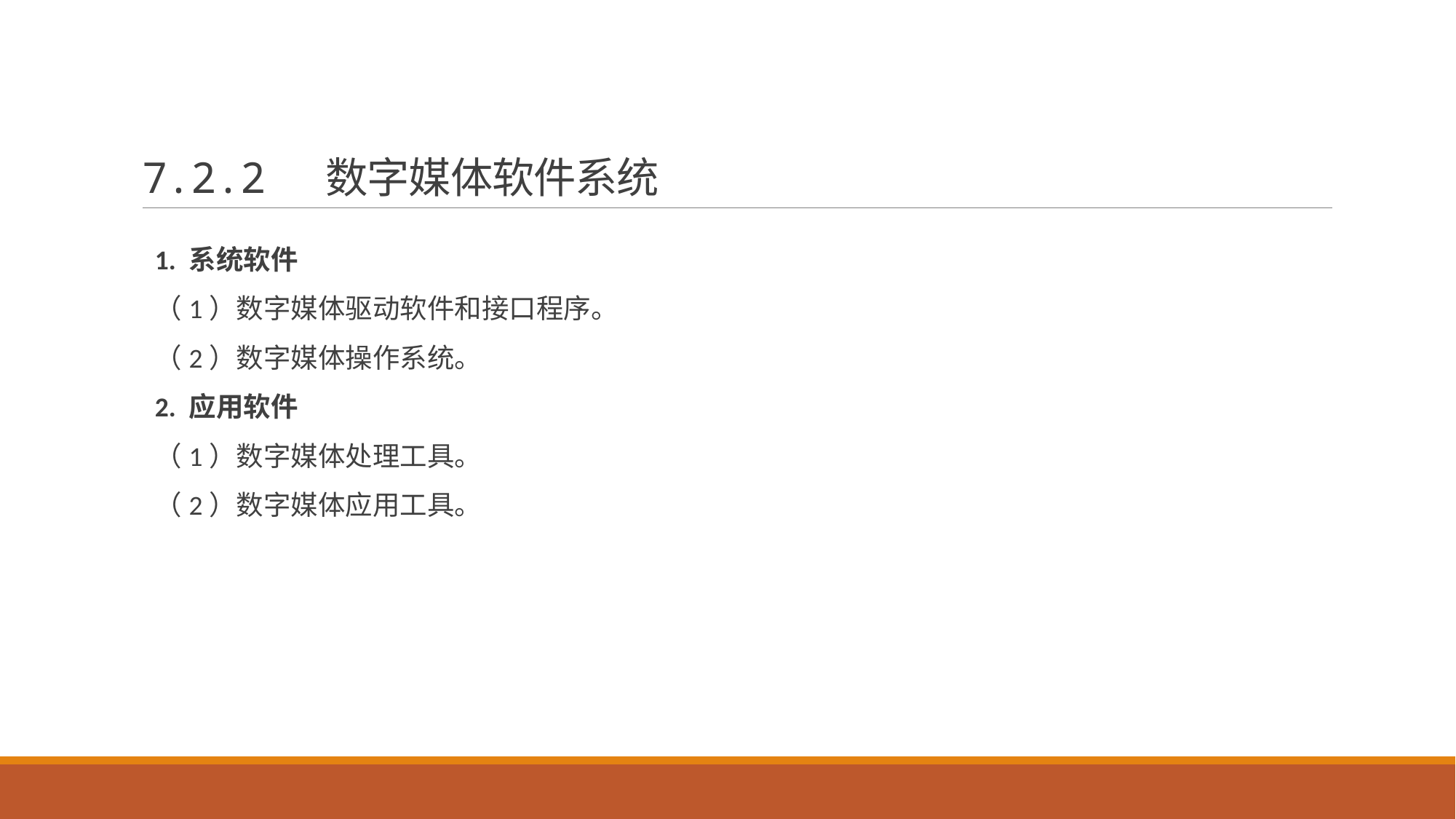

# 7.2.2  数字媒体软件系统
1. 系统软件
（1）数字媒体驱动软件和接口程序。
（2）数字媒体操作系统。
2. 应用软件
（1）数字媒体处理工具。
（2）数字媒体应用工具。